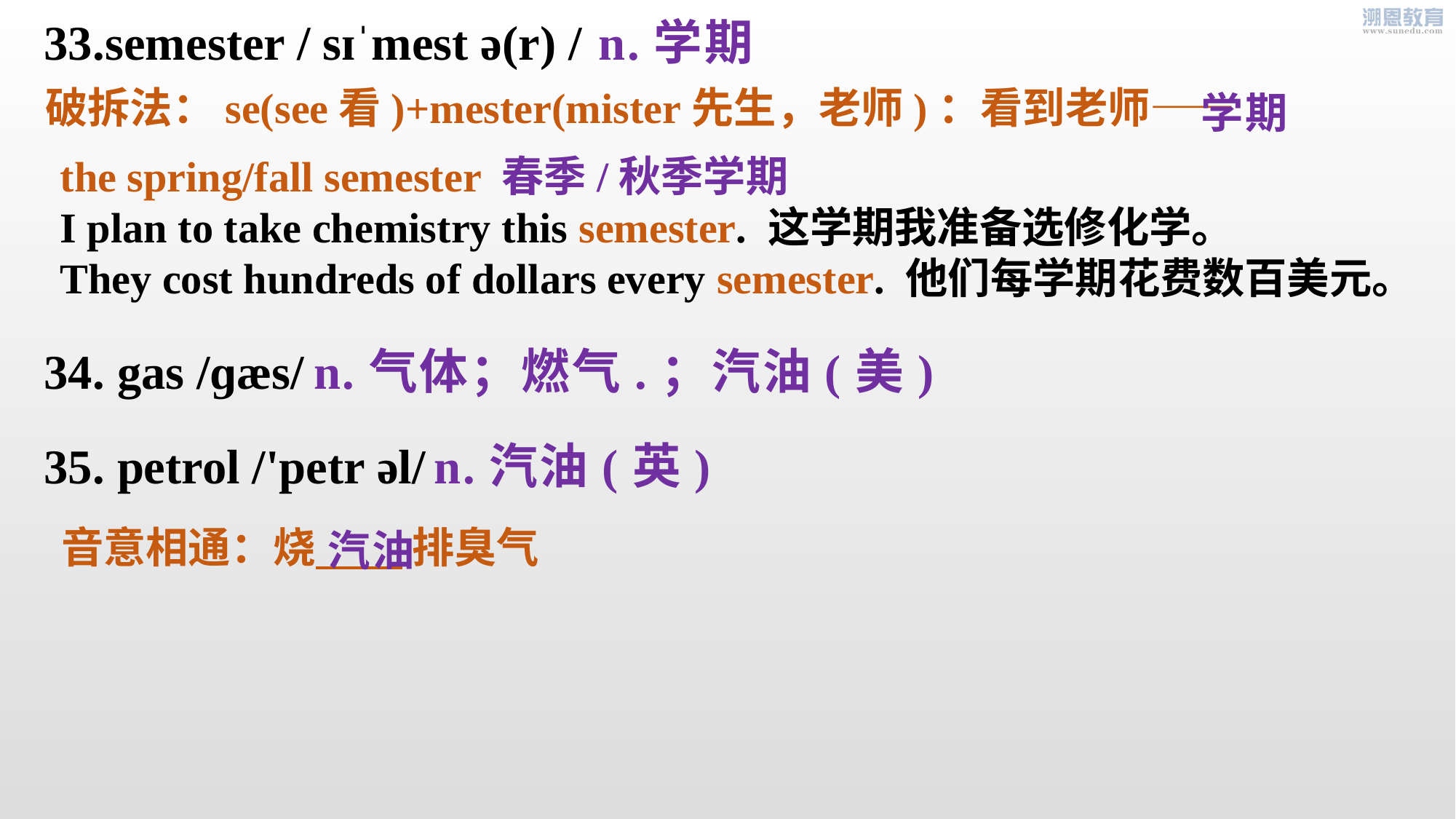

33.semester / sɪˈmest ə(r) /
n.学期
学期
破拆法：se(see看)+mester(mister先生，老师)：看到老师——
the spring/fall semester 春季/秋季学期
I plan to take chemistry this semester. 这学期我准备选修化学。
They cost hundreds of dollars every semester. 他们每学期花费数百美元。
34. gas /ɡæs/
 n.气体；燃气.；汽油(美)
35. petrol /'petr əl/
 n.汽油(英)
音意相通：烧          排臭气
汽油